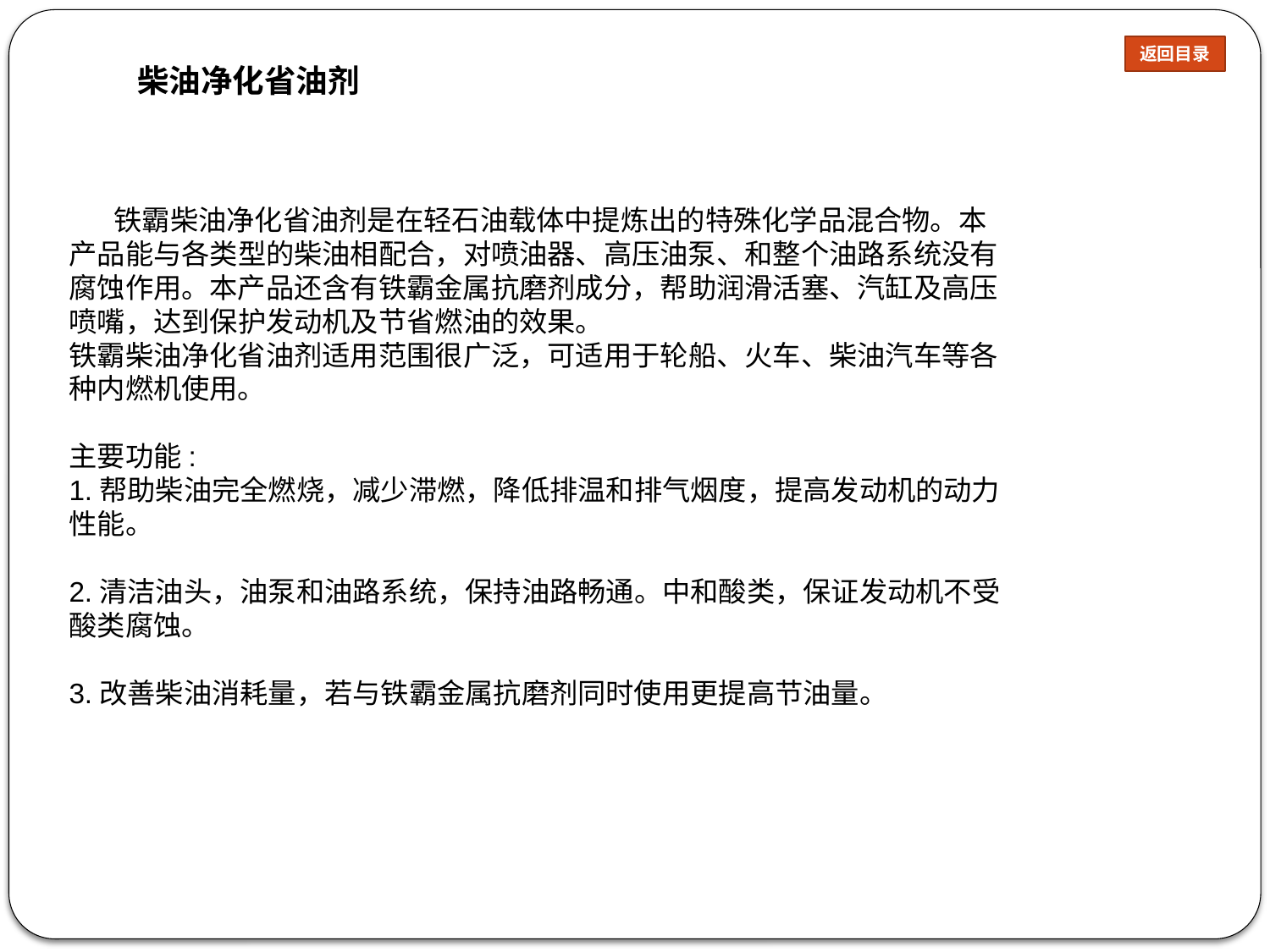

返回目录
柴油净化省油剂
      铁霸柴油净化省油剂是在轻石油载体中提炼出的特殊化学品混合物。本产品能与各类型的柴油相配合，对喷油器、高压油泵、和整个油路系统没有腐蚀作用。本产品还含有铁霸金属抗磨剂成分，帮助润滑活塞、汽缸及高压喷嘴，达到保护发动机及节省燃油的效果。
铁霸柴油净化省油剂适用范围很广泛，可适用于轮船、火车、柴油汽车等各种内燃机使用。

主要功能:
1.帮助柴油完全燃烧，减少滞燃，降低排温和排气烟度，提高发动机的动力性能。

2.清洁油头，油泵和油路系统，保持油路畅通。中和酸类，保证发动机不受酸类腐蚀。

3.改善柴油消耗量，若与铁霸金属抗磨剂同时使用更提高节油量。